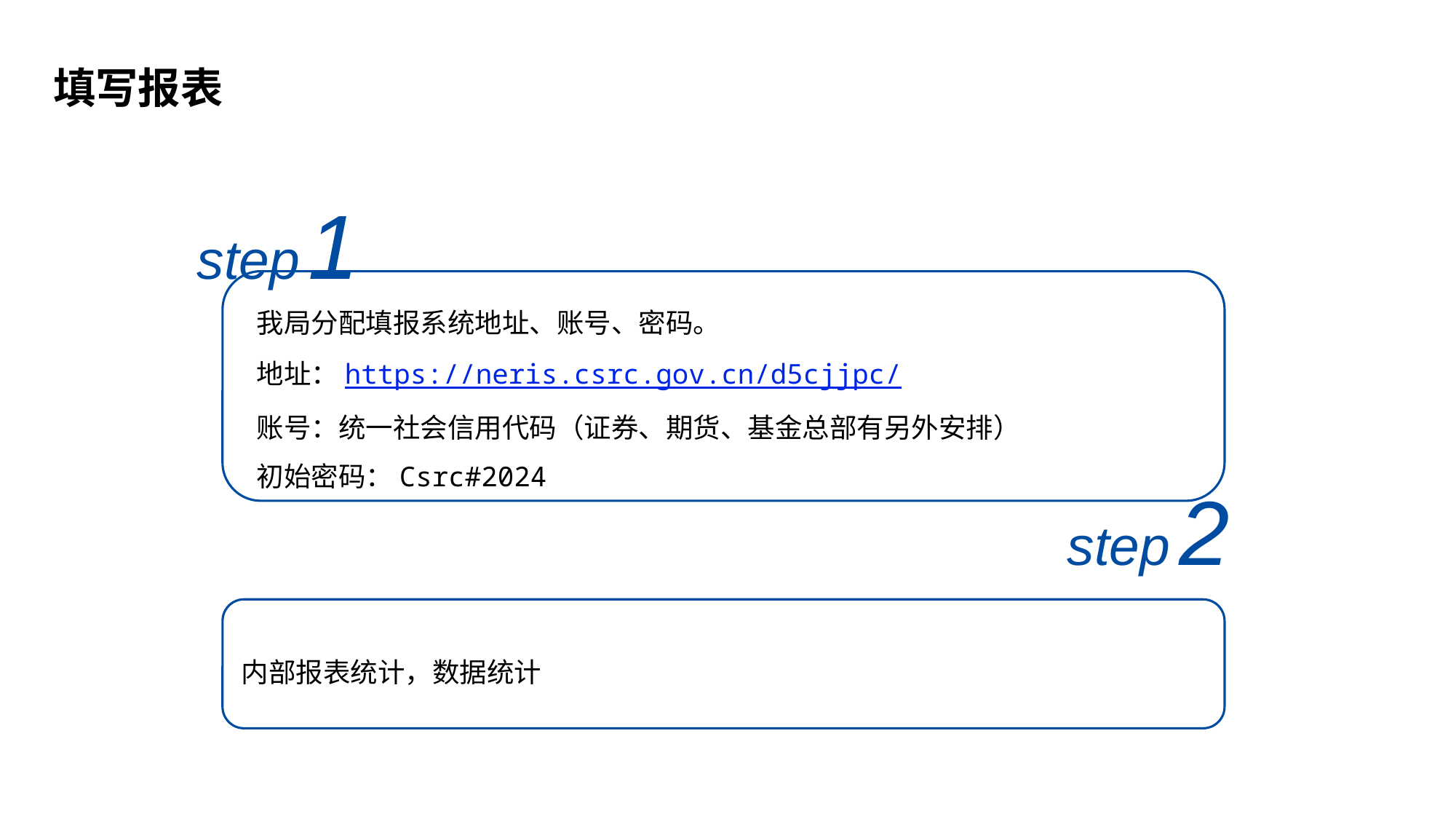

填写报表
step 1

我局分配填报系统地址、账号、密码。
地址：https://neris.csrc.gov.cn/d5cjjpc/
账号：统一社会信用代码（证券、期货、基金总部有另外安排）
初始密码：Csrc#2024
step 2

内部报表统计，数据统计